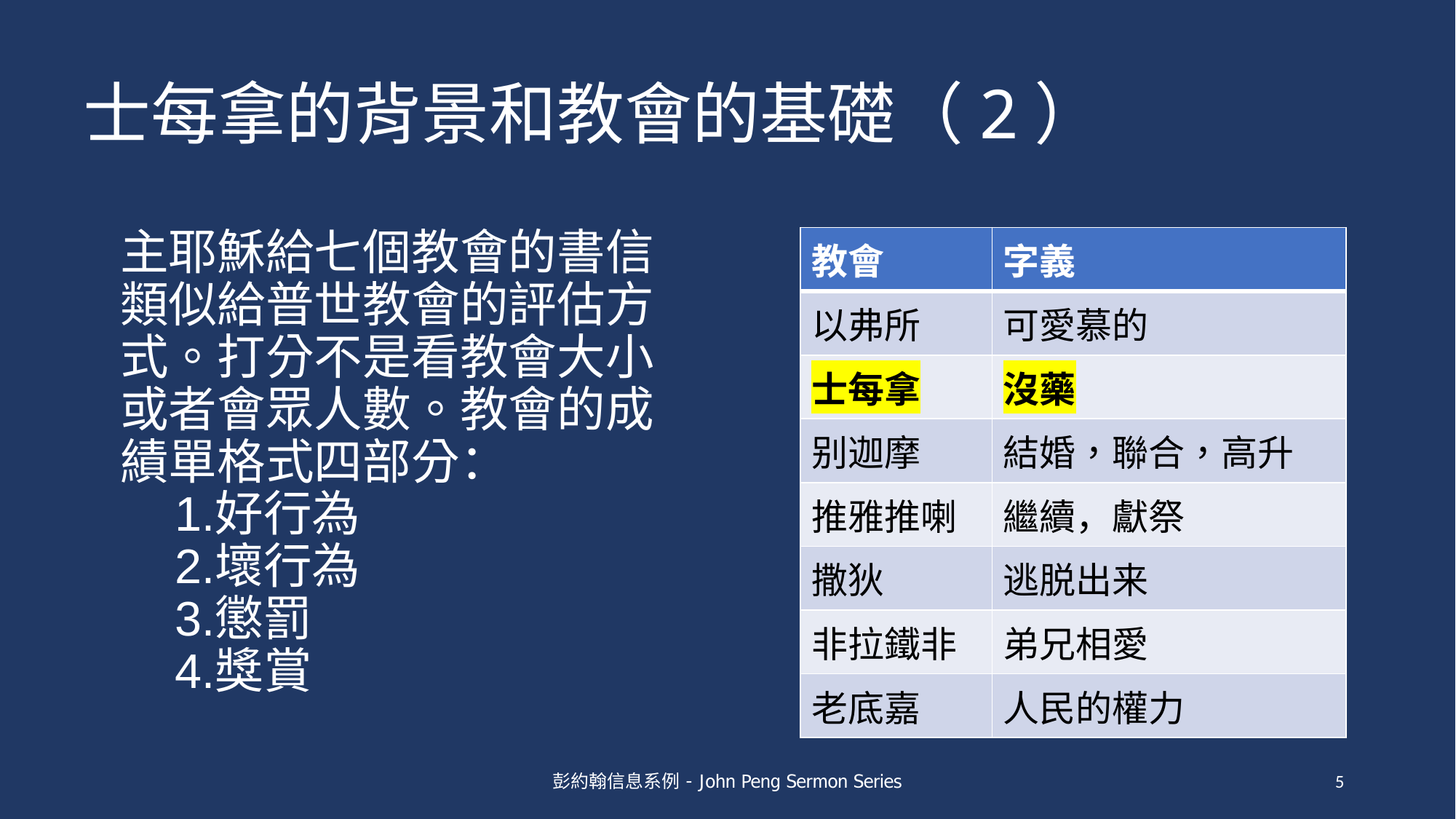

# 士每拿的背景和教會的基礎（2）
主耶穌給七個教會的書信類似給普世教會的評估方式。打分不是看教會大小或者會眾人數。教會的成績單格式四部分：
好行為
壞行為
懲罰
獎賞
| 教會 | 字義 |
| --- | --- |
| 以弗所 | 可愛慕的 |
| 士每拿 | 沒藥 |
| 别迦摩 | 結婚，聯合，高升 |
| 推雅推喇 | 繼續，獻祭 |
| 撒狄 | 逃脱出来 |
| 非拉鐵非 | 弟兄相愛 |
| 老底嘉 | 人民的權力 |
彭約翰信息系例 - John Peng Sermon Series
5